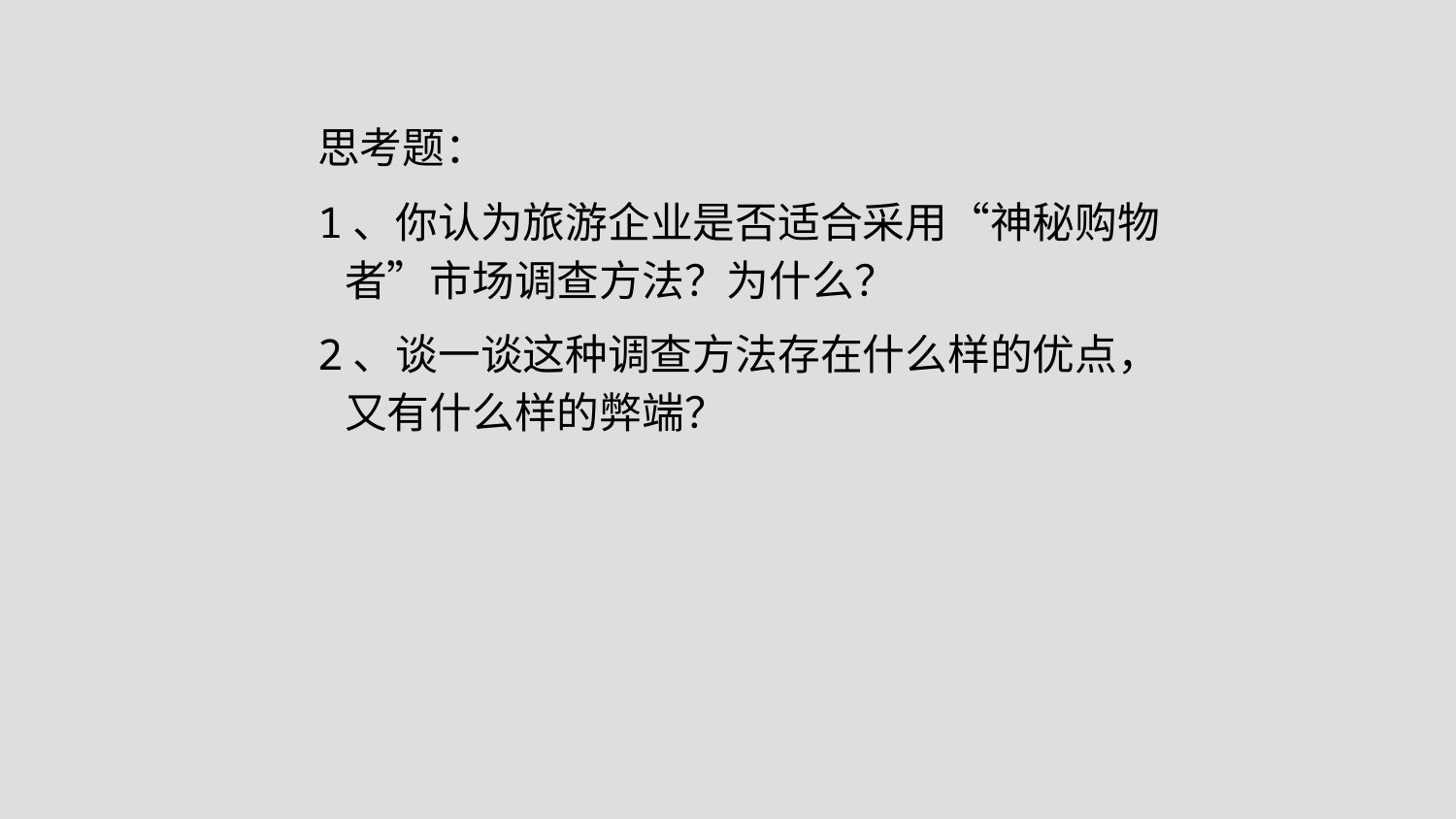

思考题：
1、你认为旅游企业是否适合采用“神秘购物者”市场调查方法？为什么？
2、谈一谈这种调查方法存在什么样的优点，又有什么样的弊端？